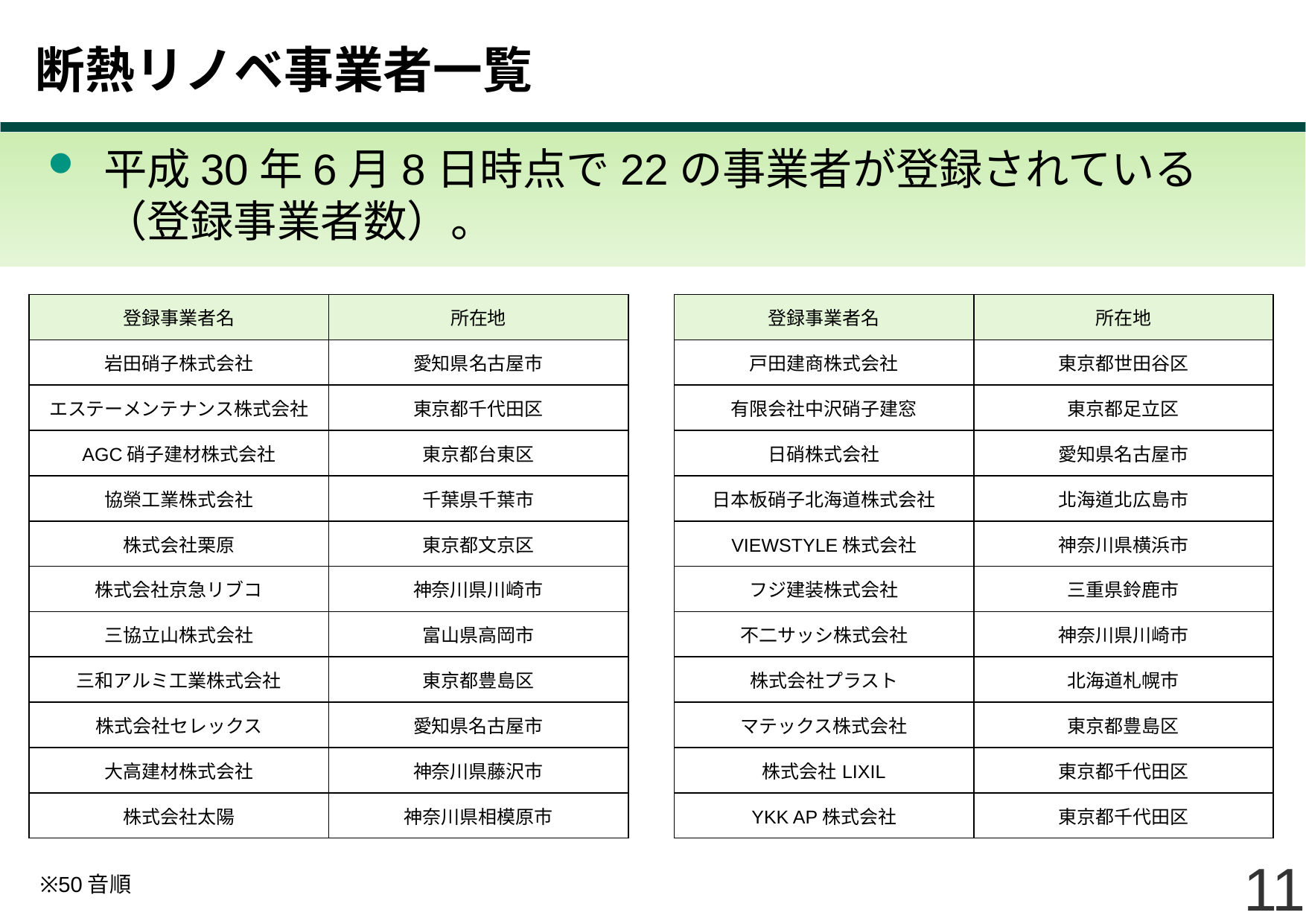

# 断熱リノベ事業者一覧
平成30年6月8日時点で22の事業者が登録されている（登録事業者数）。
| 登録事業者名 | 所在地 |
| --- | --- |
| 岩田硝子株式会社 | 愛知県名古屋市 |
| エステーメンテナンス株式会社 | 東京都千代田区 |
| AGC硝子建材株式会社 | 東京都台東区 |
| 協榮工業株式会社 | 千葉県千葉市 |
| 株式会社栗原 | 東京都文京区 |
| 株式会社京急リブコ | 神奈川県川崎市 |
| 三協立山株式会社 | 富山県高岡市 |
| 三和アルミ工業株式会社 | 東京都豊島区 |
| 株式会社セレックス | 愛知県名古屋市 |
| 大高建材株式会社 | 神奈川県藤沢市 |
| 株式会社太陽 | 神奈川県相模原市 |
| 登録事業者名 | 所在地 |
| --- | --- |
| 戸田建商株式会社 | 東京都世田谷区 |
| 有限会社中沢硝子建窓 | 東京都足立区 |
| 日硝株式会社 | 愛知県名古屋市 |
| 日本板硝子北海道株式会社 | 北海道北広島市 |
| VIEWSTYLE株式会社 | 神奈川県横浜市 |
| フジ建装株式会社 | 三重県鈴鹿市 |
| 不二サッシ株式会社 | 神奈川県川崎市 |
| 株式会社プラスト | 北海道札幌市 |
| マテックス株式会社 | 東京都豊島区 |
| 株式会社LIXIL | 東京都千代田区 |
| YKK AP株式会社 | 東京都千代田区 |
※50音順